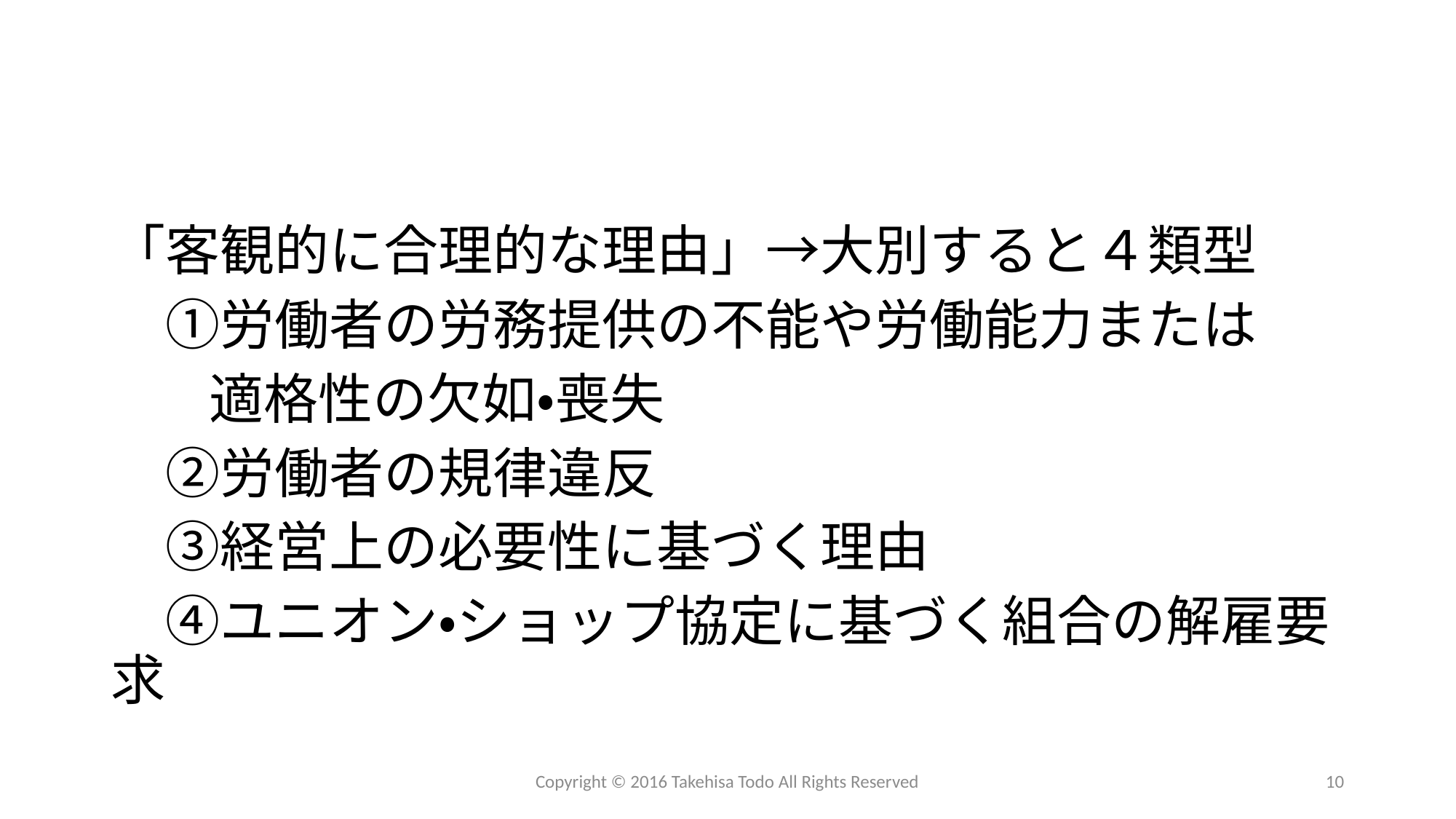

#
「客観的に合理的な理由」→大別すると４類型
　①労働者の労務提供の不能や労働能力または
       適格性の欠如・喪失
　②労働者の規律違反
　③経営上の必要性に基づく理由
　④ユニオン・ショップ協定に基づく組合の解雇要求

Copyright © 2016 Takehisa Todo All Rights Reserved
10